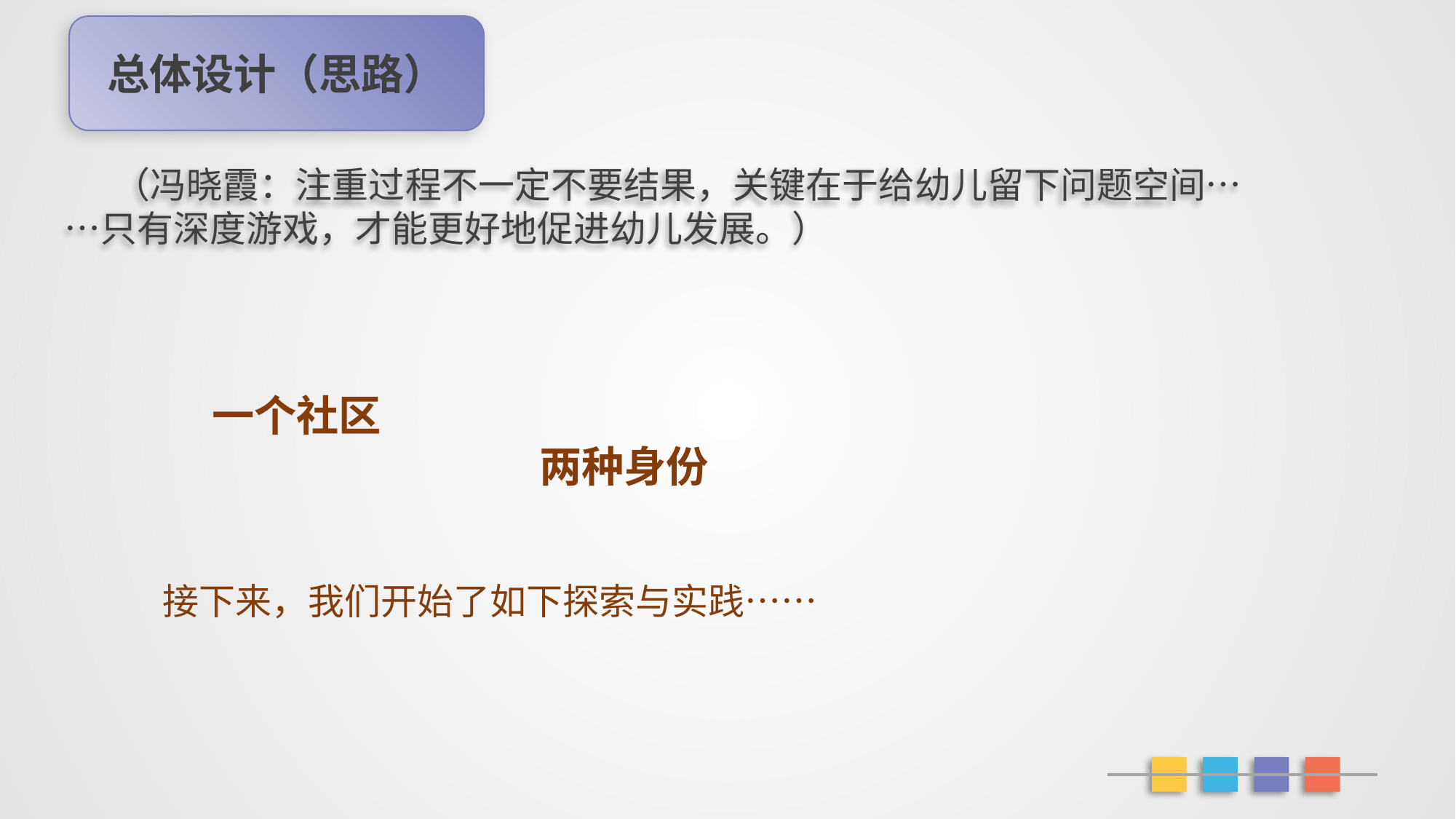

总体设计（思路）
     （冯晓霞：注重过程不一定不要结果，关键在于给幼儿留下问题空间……只有深度游戏，才能更好地促进幼儿发展。）

                一个社区
                                                           两种身份

             接下来，我们开始了如下探索与实践……